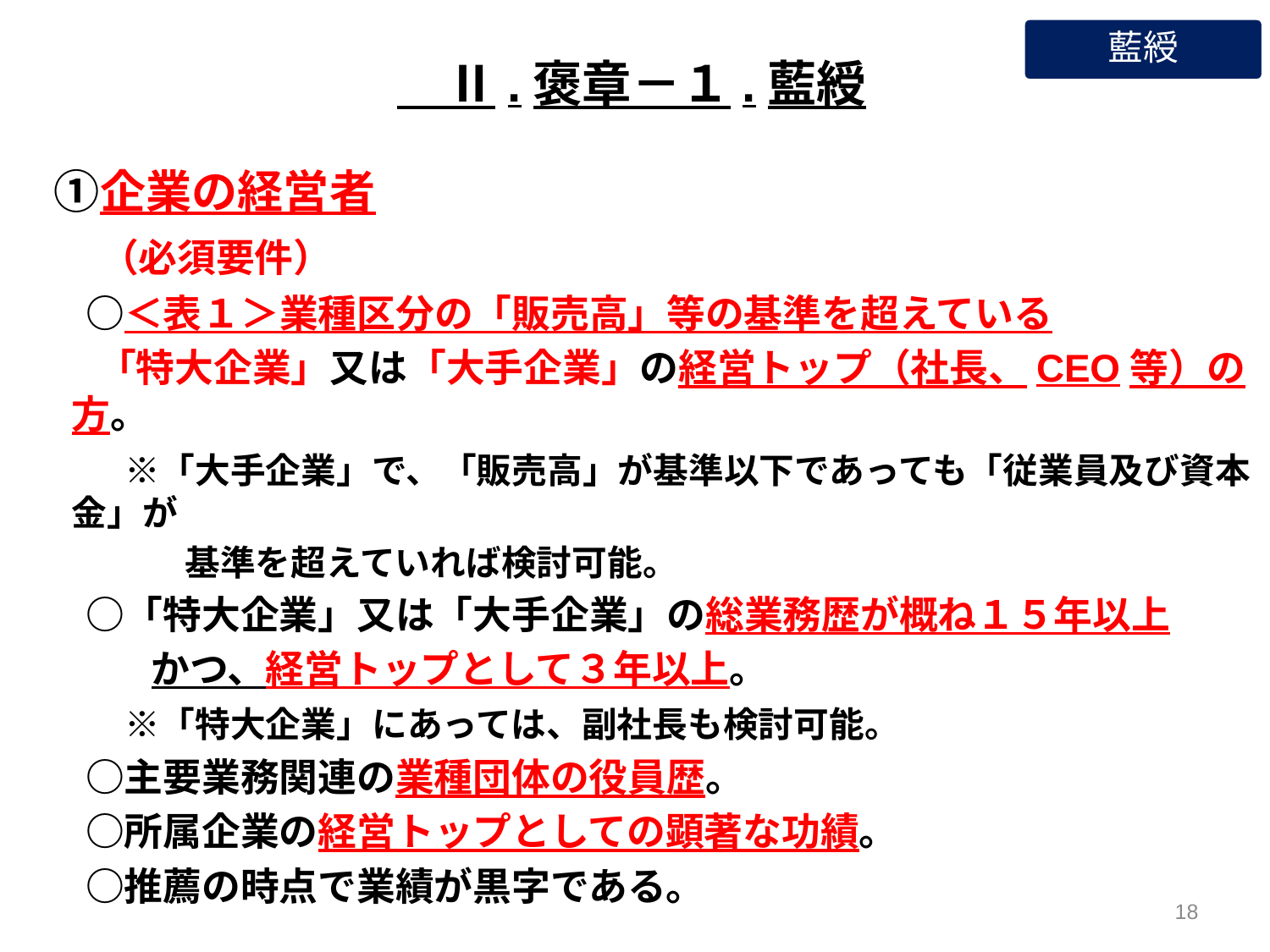

藍綬
　Ⅱ.褒章－１.藍綬
　①企業の経営者
　　（必須要件）
　　○＜表１＞業種区分の「販売高」等の基準を超えている
         「特大企業」又は「大手企業」の経営トップ（社長、CEO等）の方。
　　　※「大手企業」で、「販売高」が基準以下であっても「従業員及び資本金」が
　　　　　基準を超えていれば検討可能。
　　○「特大企業」又は「大手企業」の総業務歴が概ね１５年以上
　　　   かつ、経営トップとして３年以上。
　　　※「特大企業」にあっては、副社長も検討可能。
　　○主要業務関連の業種団体の役員歴。
　　○所属企業の経営トップとしての顕著な功績。
　　○推薦の時点で業績が黒字である。

18